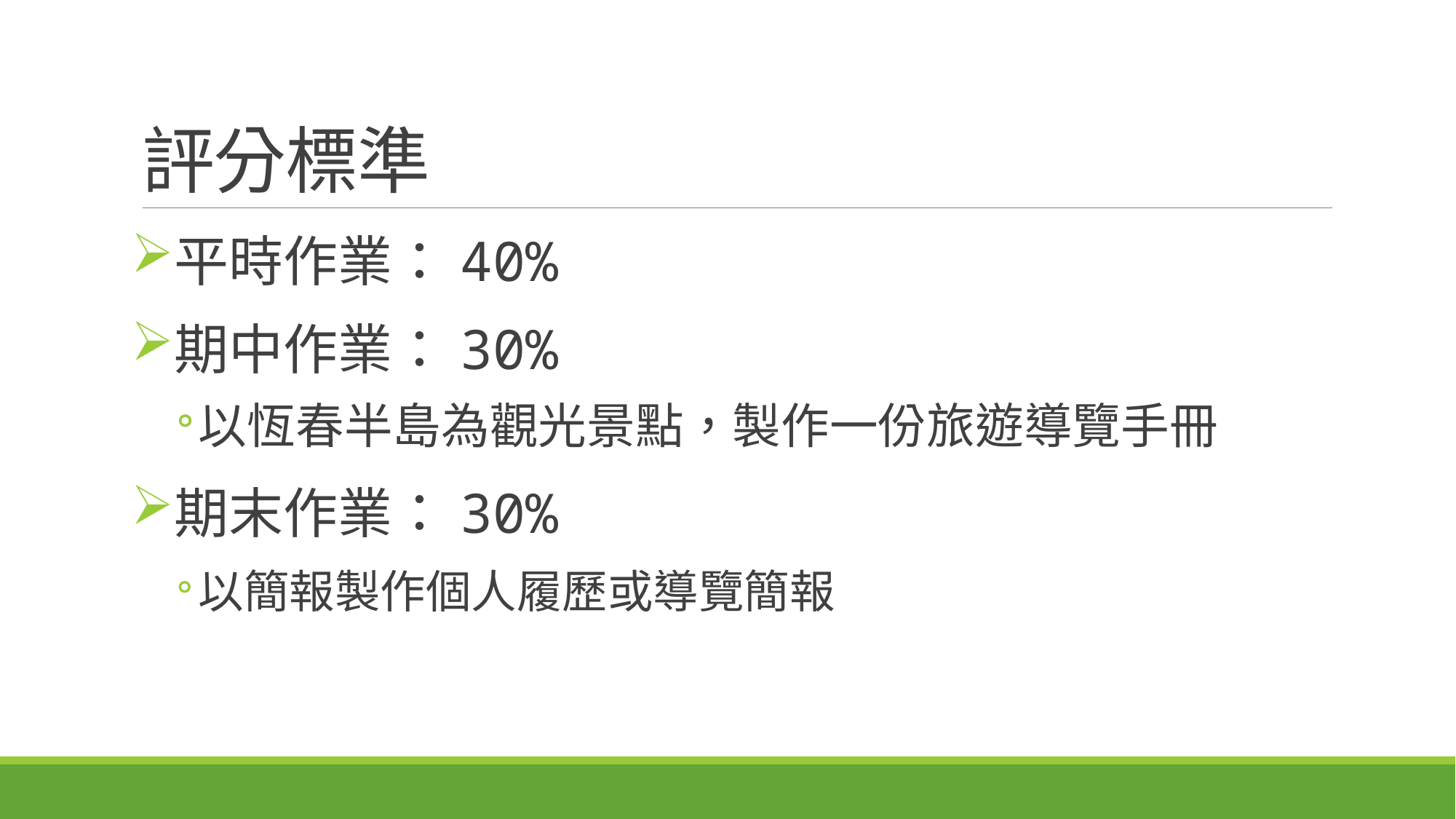

# 評分標準
平時作業：40%
期中作業：30%
以恆春半島為觀光景點，製作一份旅遊導覽手冊
期末作業：30%
以簡報製作個人履歷或導覽簡報